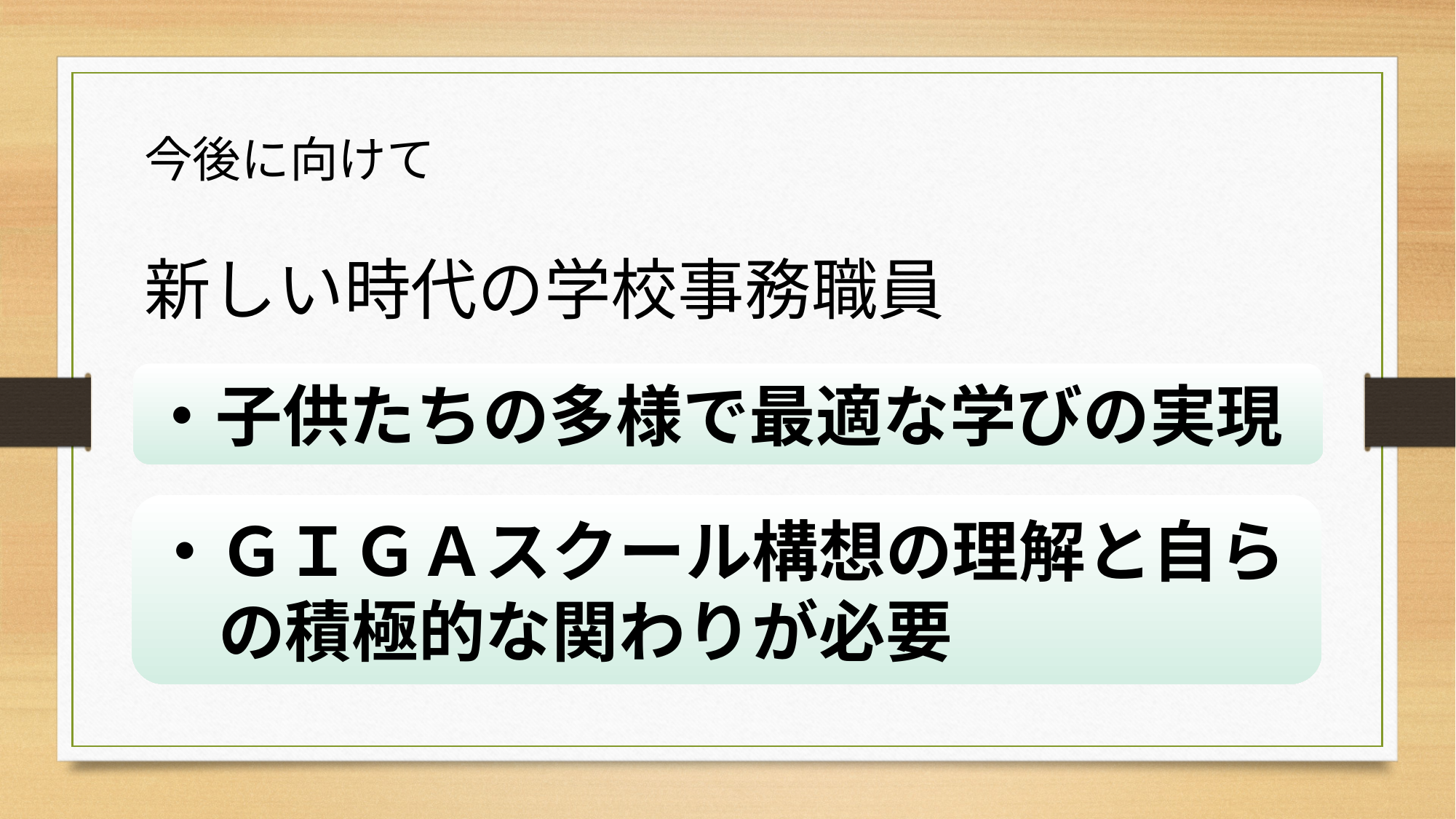

今後に向けて
新しい時代の学校事務職員
・子供たちの多様で最適な学びの実現
・ＧＩＧＡスクール構想の理解と自ら
　の積極的な関わりが必要